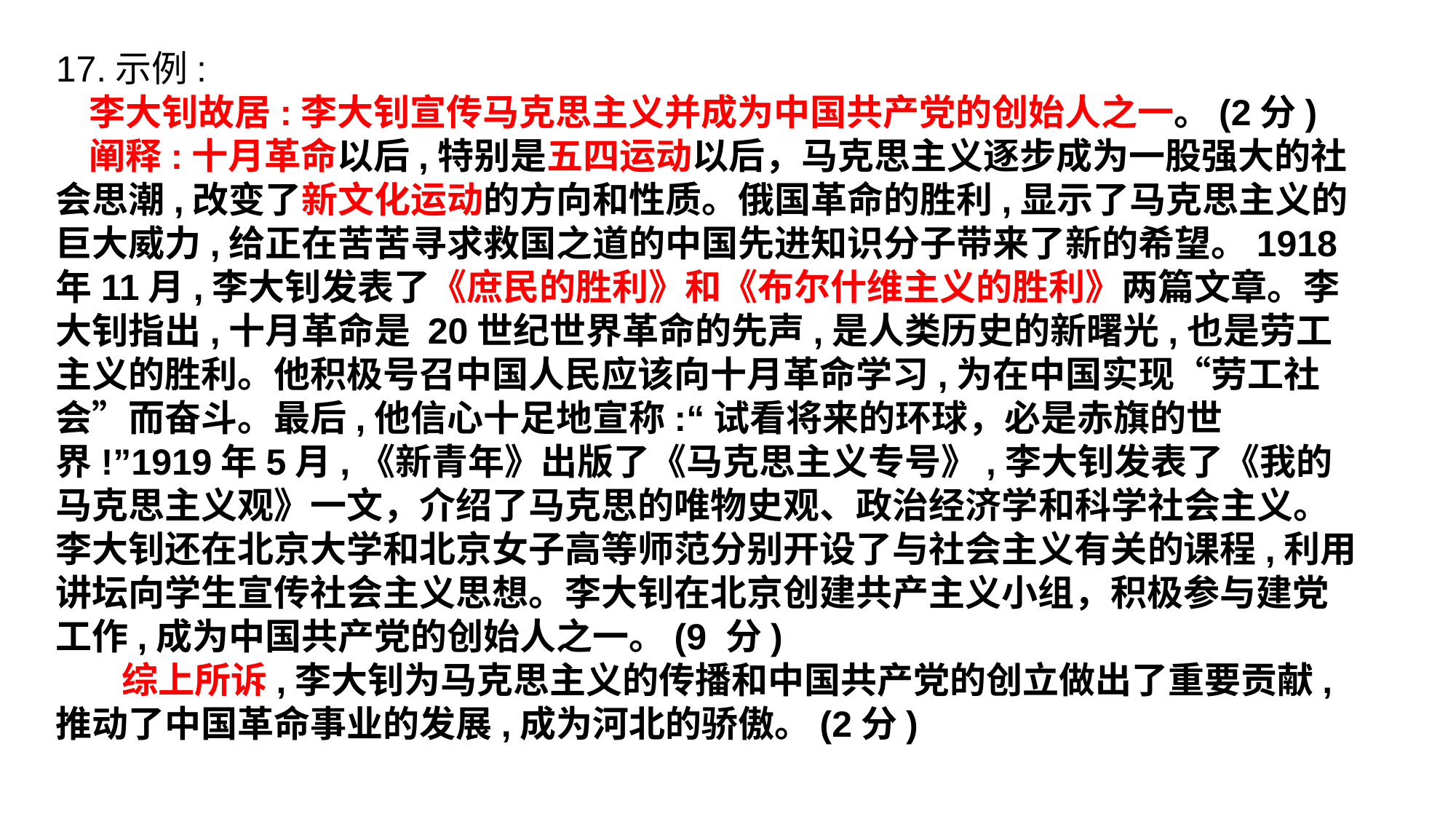

17.示例:
   李大钊故居:李大钊宣传马克思主义并成为中国共产党的创始人之一。(2分)
   阐释:十月革命以后,特别是五四运动以后，马克思主义逐步成为一股强大的社会思潮,改变了新文化运动的方向和性质。俄国革命的胜利,显示了马克思主义的巨大威力,给正在苦苦寻求救国之道的中国先进知识分子带来了新的希望。1918年11月,李大钊发表了《庶民的胜利》和《布尔什维主义的胜利》两篇文章。李大钊指出,十月革命是 20世纪世界革命的先声,是人类历史的新曙光,也是劳工主义的胜利。他积极号召中国人民应该向十月革命学习,为在中国实现“劳工社会”而奋斗。最后,他信心十足地宣称:“试看将来的环球，必是赤旗的世界!”1919年5月,《新青年》出版了《马克思主义专号》,李大钊发表了《我的马克思主义观》一文，介绍了马克思的唯物史观、政治经济学和科学社会主义。李大钊还在北京大学和北京女子高等师范分别开设了与社会主义有关的课程,利用讲坛向学生宣传社会主义思想。李大钊在北京创建共产主义小组，积极参与建党工作,成为中国共产党的创始人之一。(9 分)
       综上所诉,李大钊为马克思主义的传播和中国共产党的创立做出了重要贡献,推动了中国革命事业的发展,成为河北的骄傲。(2分)